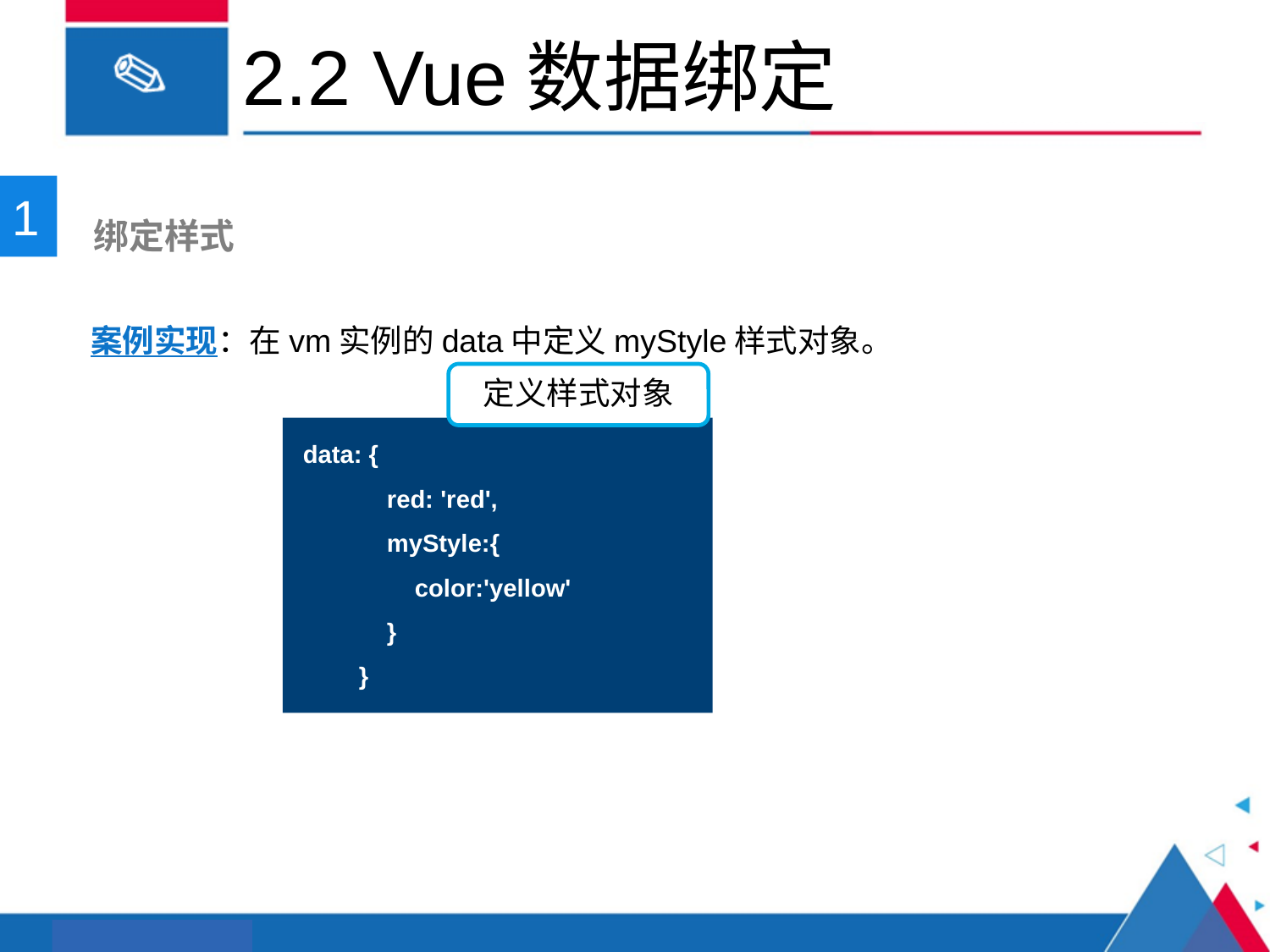

# 2.2 Vue数据绑定

1
  绑定样式
案例实现：在vm实例的data中定义myStyle样式对象。
定义样式对象

data: {
            red: 'red',
            myStyle:{
                color:'yellow'
            }
        }